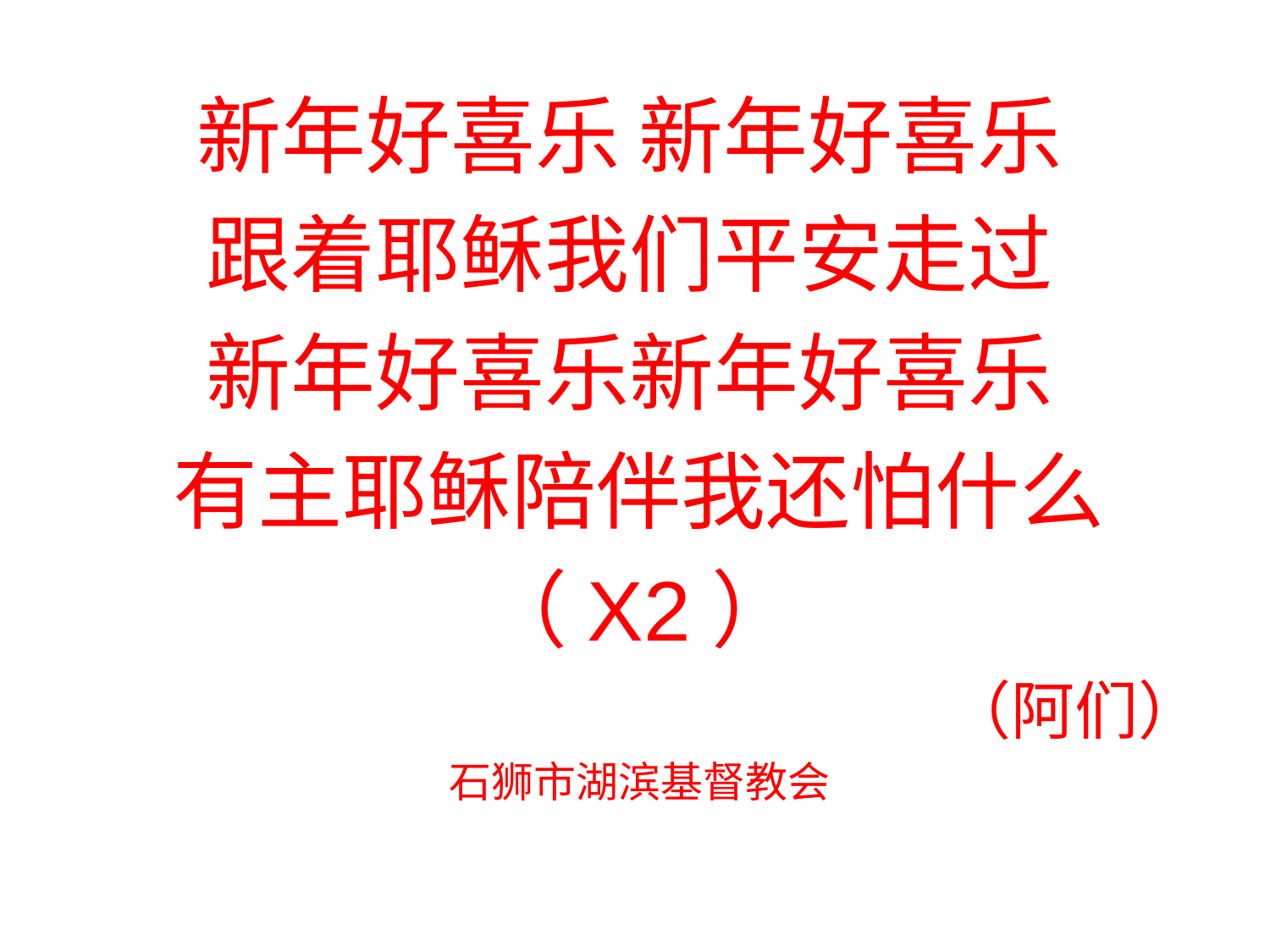

新年好喜乐 新年好喜乐
跟着耶稣我们平安走过
新年好喜乐新年好喜乐
有主耶稣陪伴我还怕什么
（X2）
（阿们）
石狮市湖滨基督教会